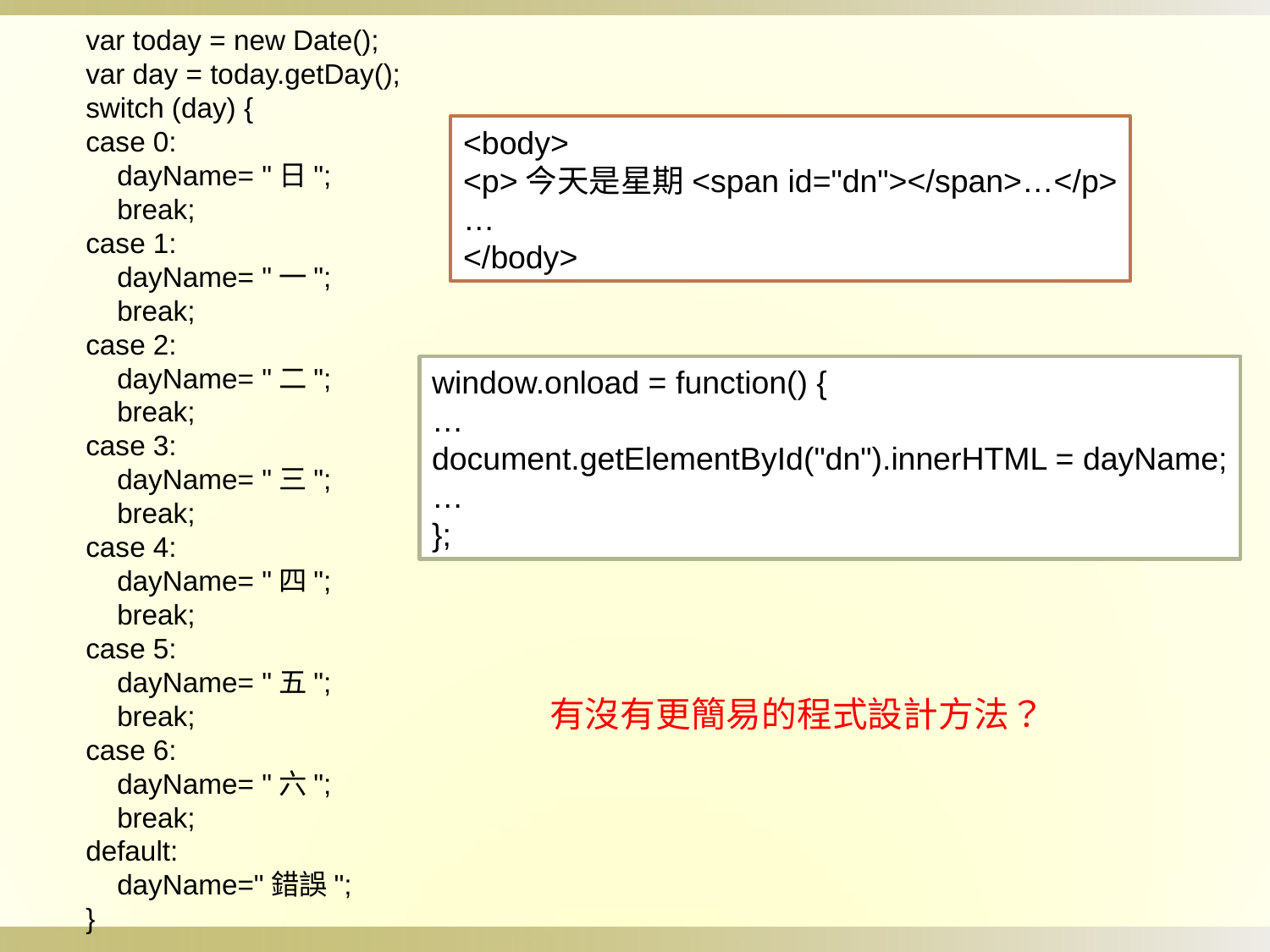

var today = new Date();
var day = today.getDay();
switch (day) {
case 0:
    dayName= "日";
    break;
case 1:
    dayName= "一";
    break;
case 2:
    dayName= "二";
    break;
case 3:
    dayName= "三";
    break;
case 4:
    dayName= "四";
    break;
case 5:
    dayName= "五";
    break;
case 6:
    dayName= "六";
    break;
default:
    dayName="錯誤";
}
<body>
<p>今天是星期<span id="dn"></span>…</p>
…
</body>
window.onload = function() {
…
document.getElementById("dn").innerHTML = dayName;
…
};
有沒有更簡易的程式設計方法？